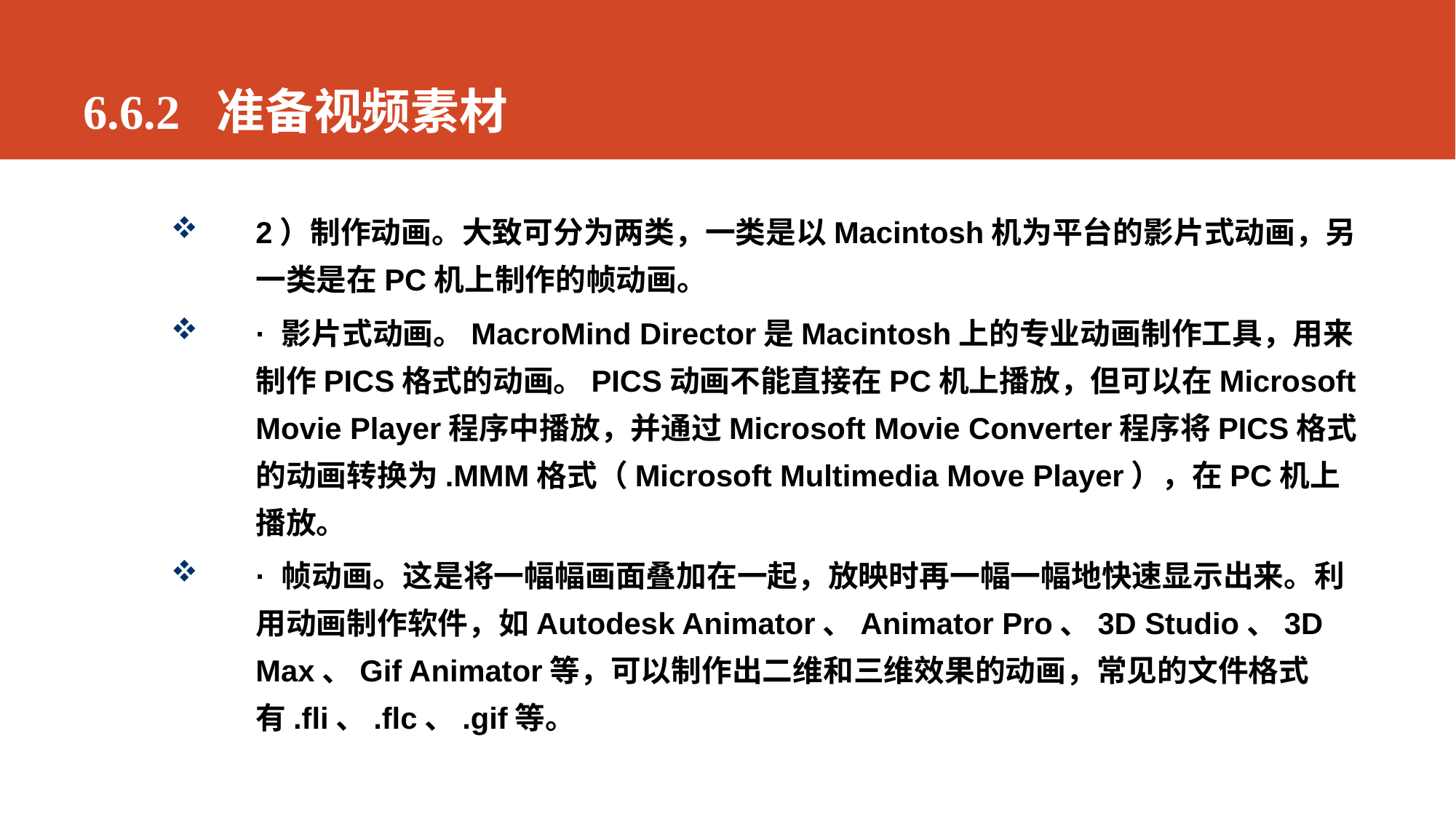

# 6.6.2  准备视频素材
2）制作动画。大致可分为两类，一类是以Macintosh机为平台的影片式动画，另一类是在PC机上制作的帧动画。
· 影片式动画。MacroMind Director是Macintosh上的专业动画制作工具，用来制作PICS格式的动画。PICS动画不能直接在PC机上播放，但可以在Microsoft Movie Player程序中播放，并通过Microsoft Movie Converter程序将PICS格式的动画转换为.MMM格式（Microsoft Multimedia Move Player），在PC机上播放。
· 帧动画。这是将一幅幅画面叠加在一起，放映时再一幅一幅地快速显示出来。利用动画制作软件，如Autodesk Animator、Animator Pro、3D Studio、3D Max、Gif Animator等，可以制作出二维和三维效果的动画，常见的文件格式有.fli、.flc、.gif等。